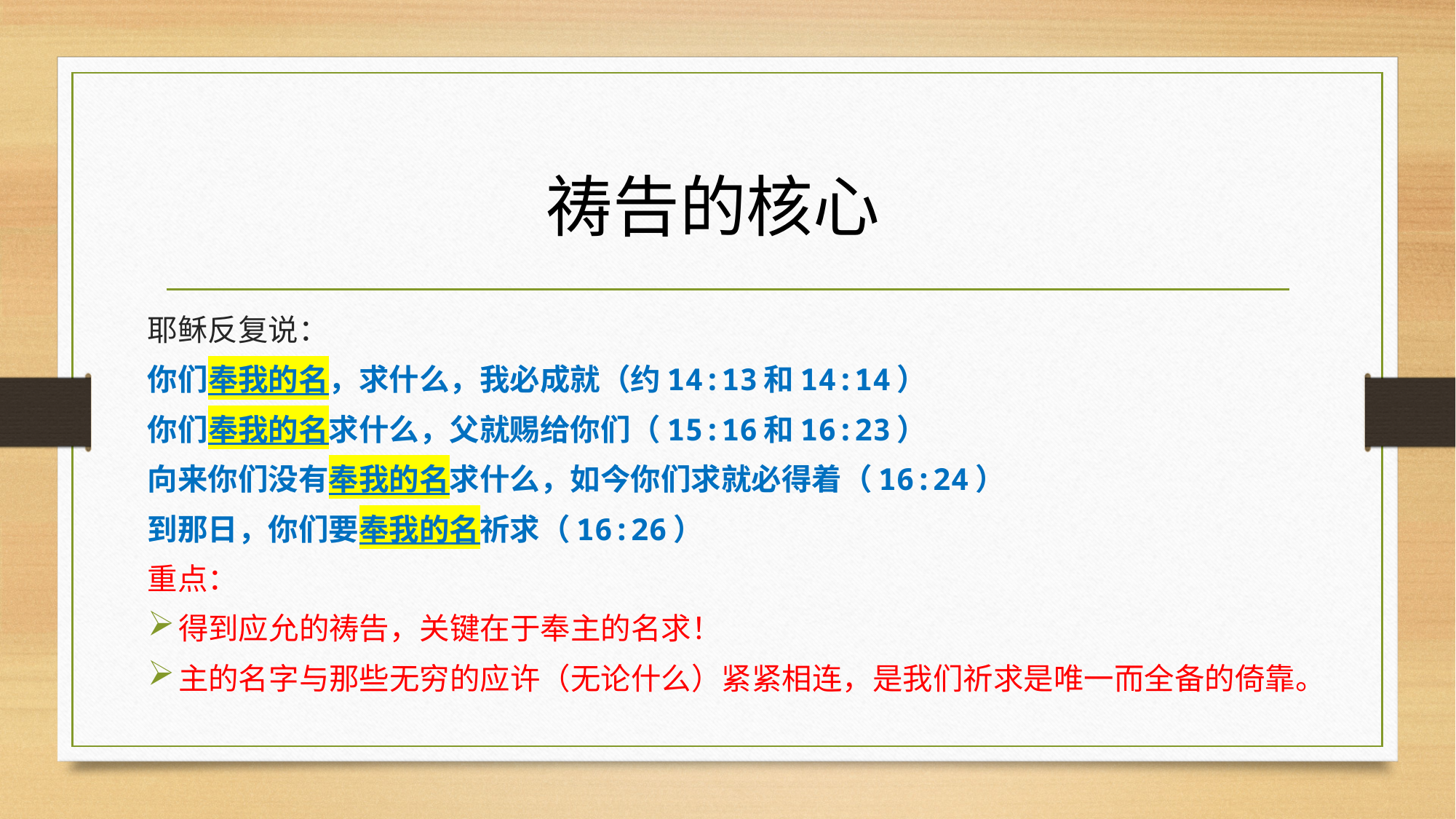

祷告的核心
耶稣反复说：
你们奉我的名，求什么，我必成就（约14:13和14:14）
你们奉我的名求什么，父就赐给你们（15:16和16:23）
向来你们没有奉我的名求什么，如今你们求就必得着（16:24）
到那日，你们要奉我的名祈求（16:26）
重点：
得到应允的祷告，关键在于奉主的名求！
主的名字与那些无穷的应许（无论什么）紧紧相连，是我们祈求是唯一而全备的倚靠。